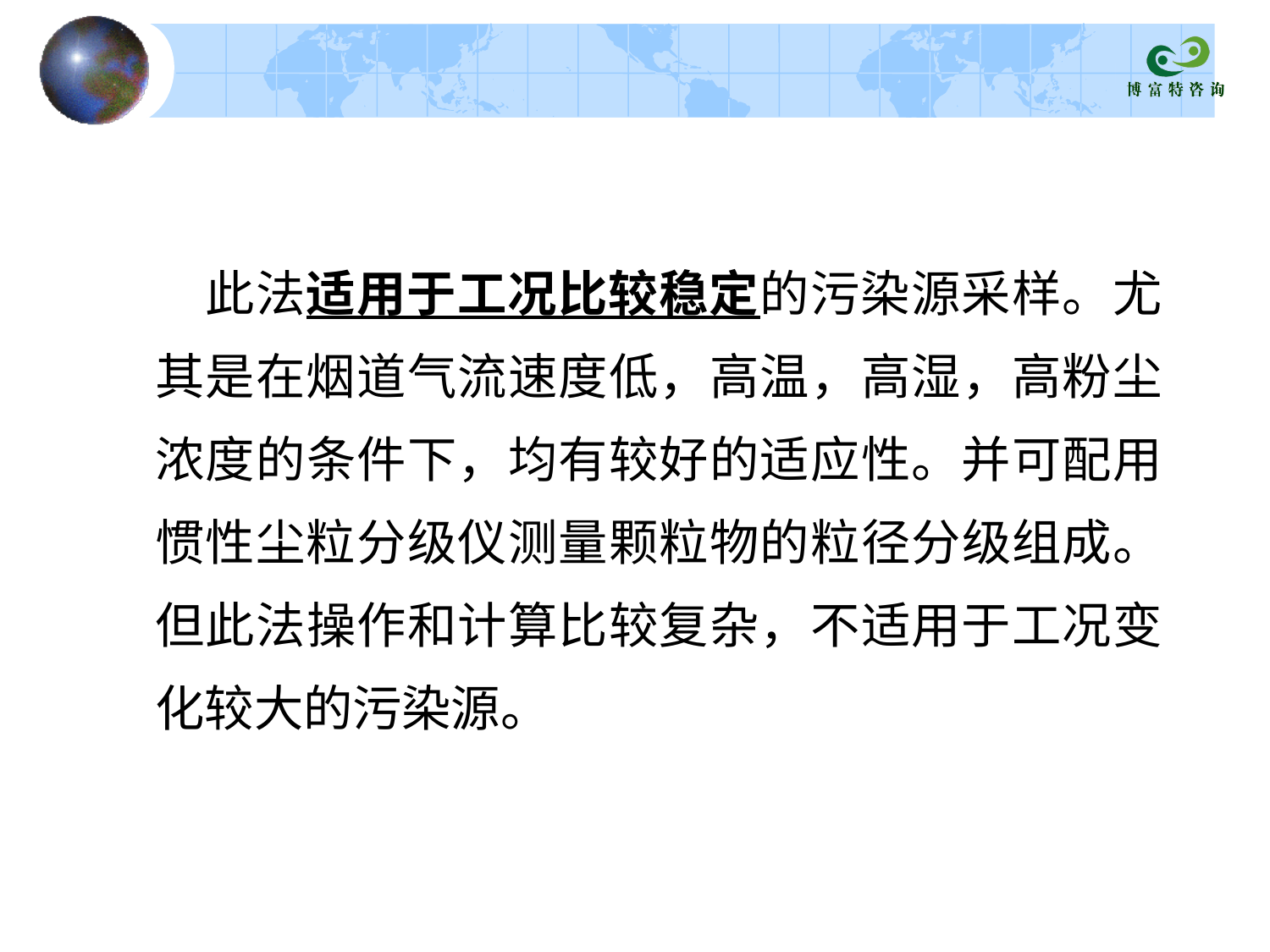

此法适用于工况比较稳定的污染源采样。尤其是在烟道气流速度低，高温，高湿，高粉尘浓度的条件下，均有较好的适应性。并可配用惯性尘粒分级仪测量颗粒物的粒径分级组成。但此法操作和计算比较复杂，不适用于工况变化较大的污染源。